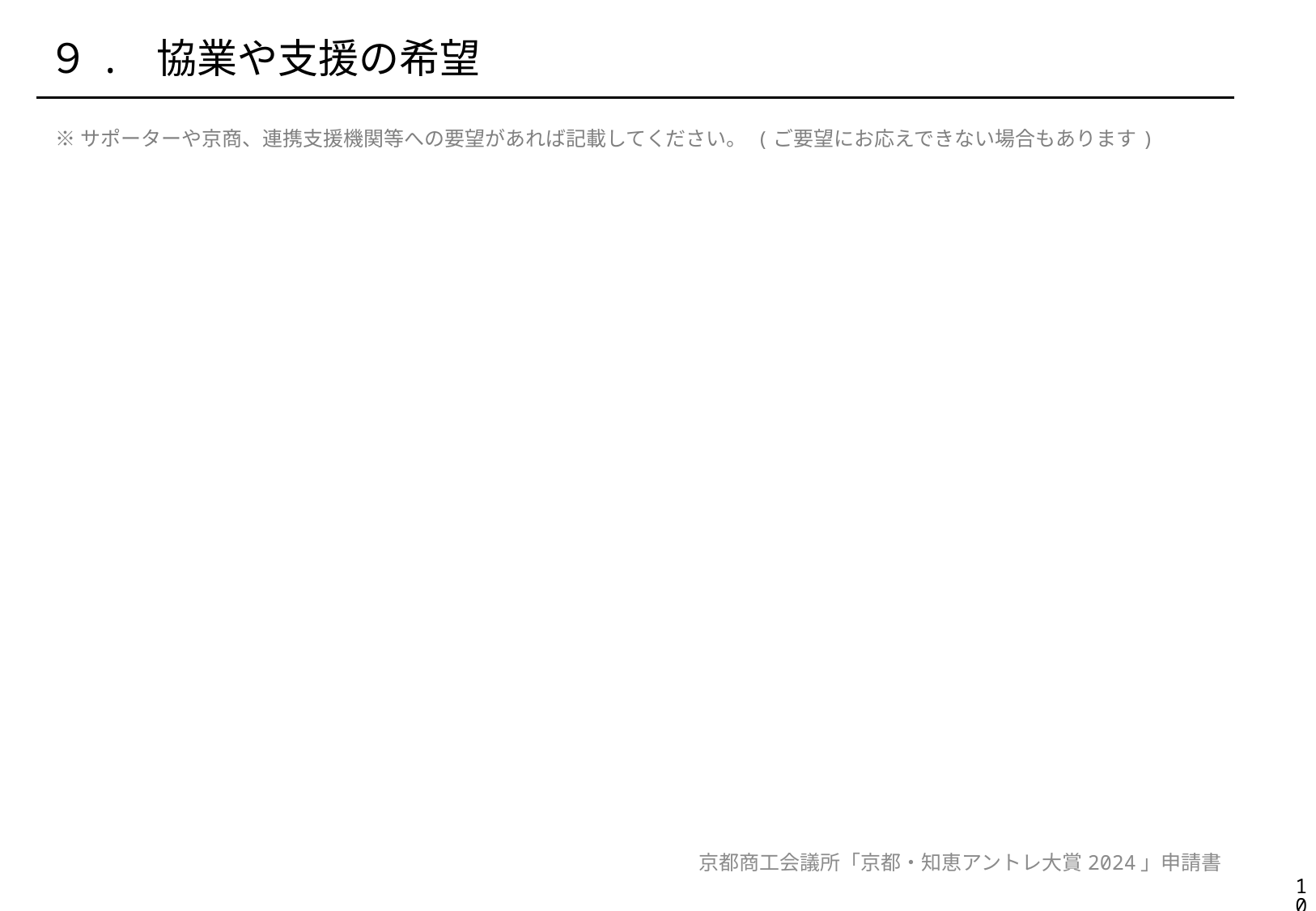

９. 協業や支援の希望
※サポーターや京商、連携支援機関等への要望があれば記載してください。 (ご要望にお応えできない場合もあります)
|  |  |
| --- | --- |
京都商工会議所「京都・知恵アントレ大賞2024」申請書
10